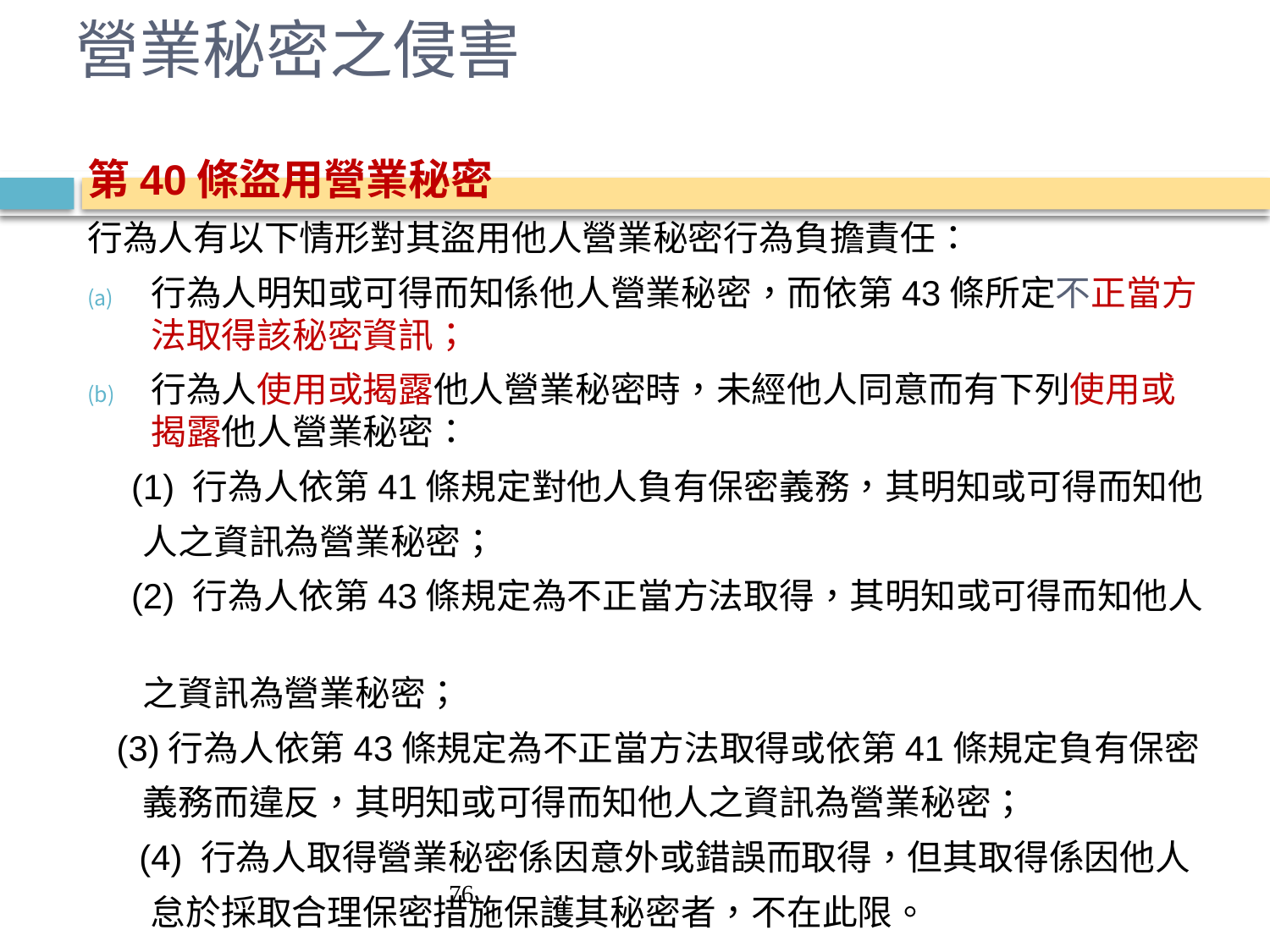

# 營業秘密之侵害
第40條盜用營業秘密
行為人有以下情形對其盜用他人營業秘密行為負擔責任：
行為人明知或可得而知係他人營業秘密，而依第43條所定不正當方法取得該秘密資訊；
行為人使用或揭露他人營業秘密時，未經他人同意而有下列使用或揭露他人營業秘密：
　(1) 行為人依第41條規定對他人負有保密義務，其明知或可得而知他
      人之資訊為營業秘密；
　(2) 行為人依第43條規定為不正當方法取得，其明知或可得而知他人
      之資訊為營業秘密；
   (3)行為人依第43條規定為不正當方法取得或依第41條規定負有保密
      義務而違反，其明知或可得而知他人之資訊為營業秘密；
　 (4) 行為人取得營業秘密係因意外或錯誤而取得，但其取得係因他人
       怠於採取合理保密措施保護其秘密者，不在此限。

76